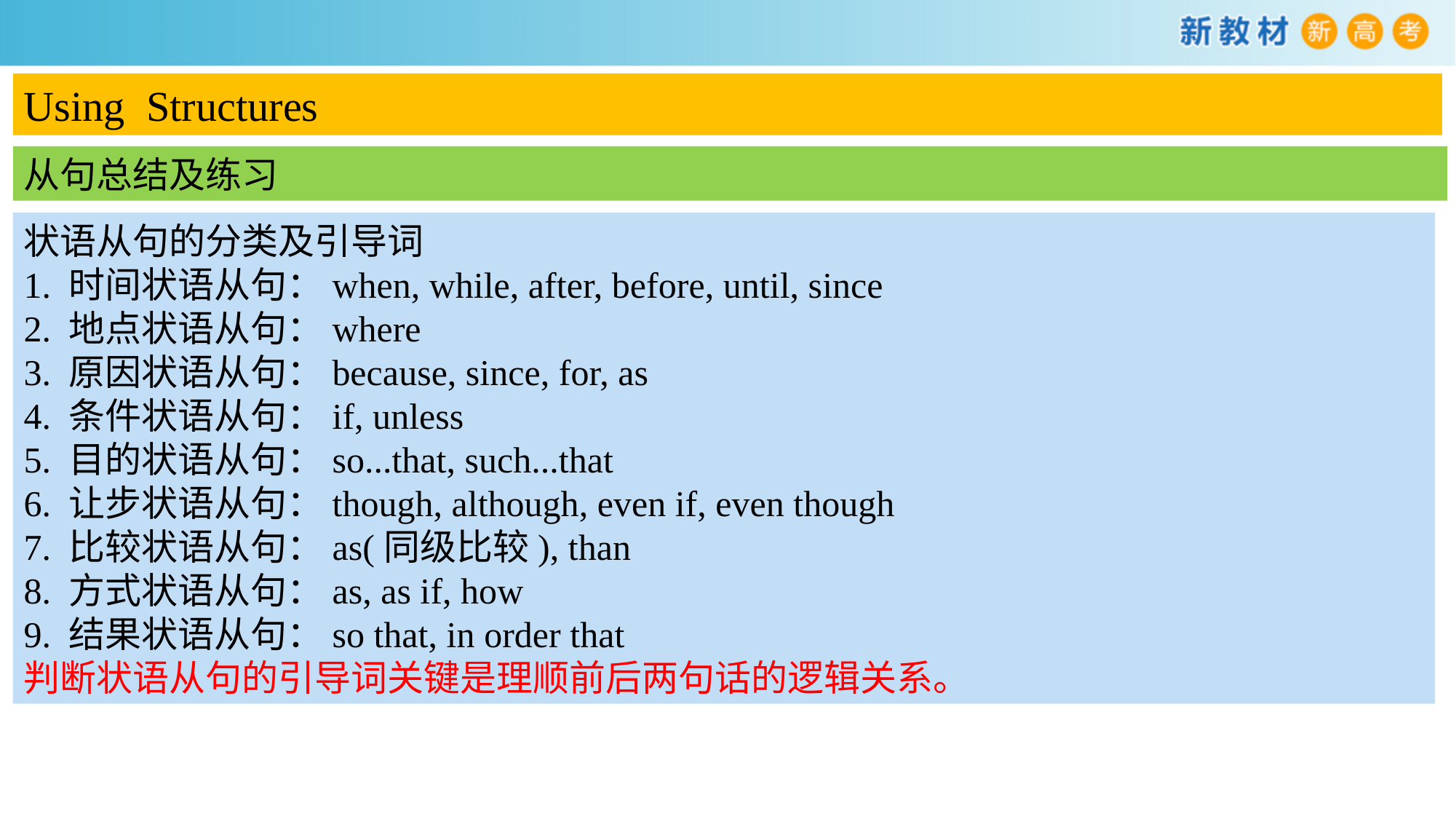

Using  Structures
从句总结及练习
状语从句的分类及引导词
1. 时间状语从句：when, while, after, before, until, since
2. 地点状语从句：where
3. 原因状语从句：because, since, for, as
4. 条件状语从句：if, unless
5. 目的状语从句：so...that, such...that
6. 让步状语从句：though, although, even if, even though
7. 比较状语从句：as(同级比较), than
8. 方式状语从句：as, as if, how
9. 结果状语从句：so that, in order that
判断状语从句的引导词关键是理顺前后两句话的逻辑关系。